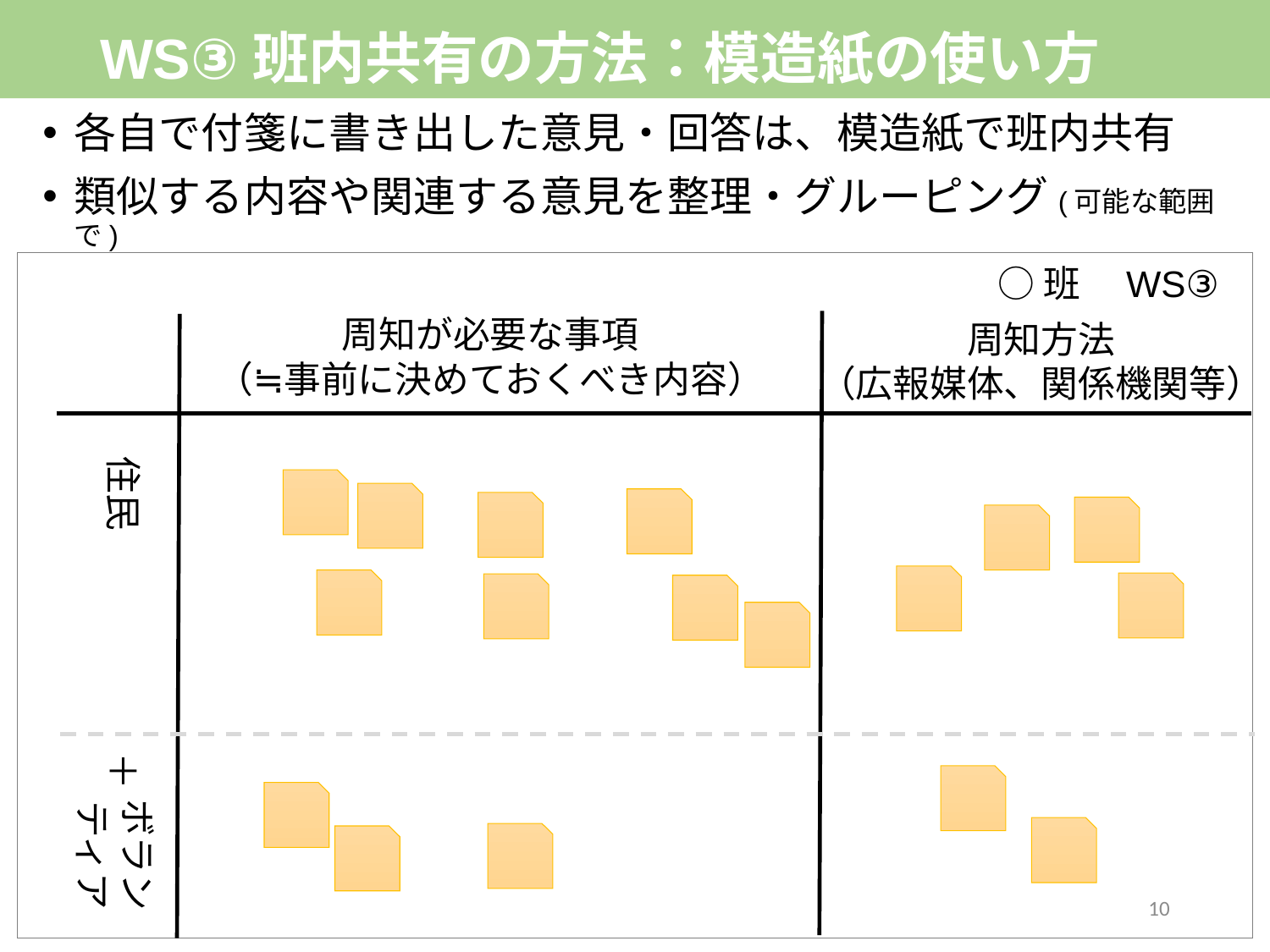

# WS③班内共有の方法：模造紙の使い方
各自で付箋に書き出した意見・回答は、模造紙で班内共有
類似する内容や関連する意見を整理・グルーピング(可能な範囲で)

○班　WS③
周知が必要な事項
（≒事前に決めておくべき内容）
周知方法
（広報媒体、関係機関等）
住民　　　　　　＋

ボラン
ティア

10